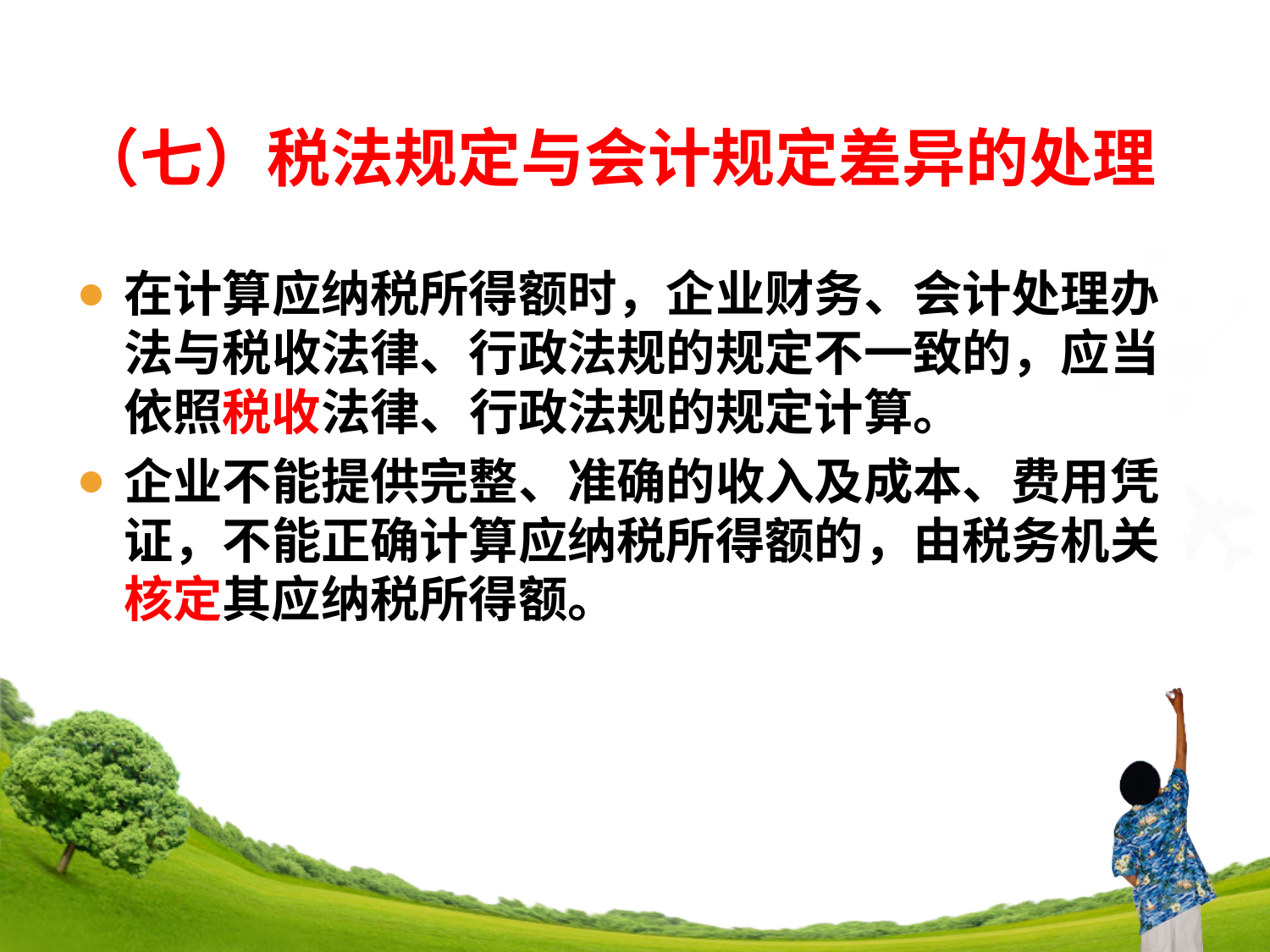

（七）税法规定与会计规定差异的处理
在计算应纳税所得额时，企业财务、会计处理办法与税收法律、行政法规的规定不一致的，应当依照税收法律、行政法规的规定计算。
企业不能提供完整、准确的收入及成本、费用凭证，不能正确计算应纳税所得额的，由税务机关核定其应纳税所得额。